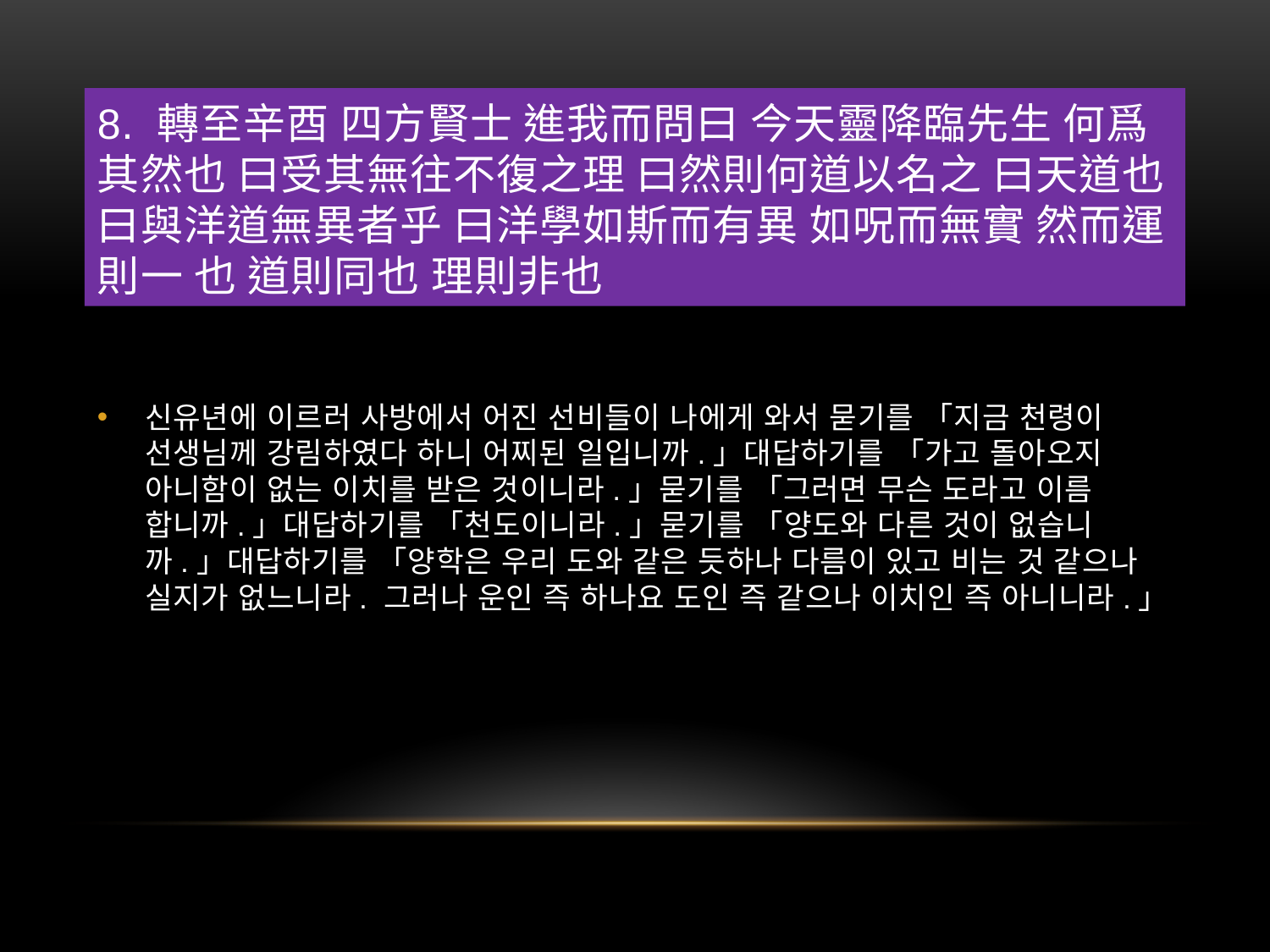

# 8. 轉至辛酉 四方賢士 進我而問曰 今天靈降臨先生 何爲其然也 曰受其無往不復之理 曰然則何道以名之 曰天道也 曰與洋道無異者乎 曰洋學如斯而有異 如呪而無實 然而運則一 也 道則同也 理則非也
신유년에 이르러 사방에서 어진 선비들이 나에게 와서 묻기를 「지금 천령이 선생님께 강림하였다 하니 어찌된 일입니까.」대답하기를 「가고 돌아오지 아니함이 없는 이치를 받은 것이니라.」묻기를 「그러면 무슨 도라고 이름 합니까.」대답하기를 「천도이니라.」묻기를 「양도와 다른 것이 없습니까.」대답하기를 「양학은 우리 도와 같은 듯하나 다름이 있고 비는 것 같으나 실지가 없느니라. 그러나 운인 즉 하나요 도인 즉 같으나 이치인 즉 아니니라.」